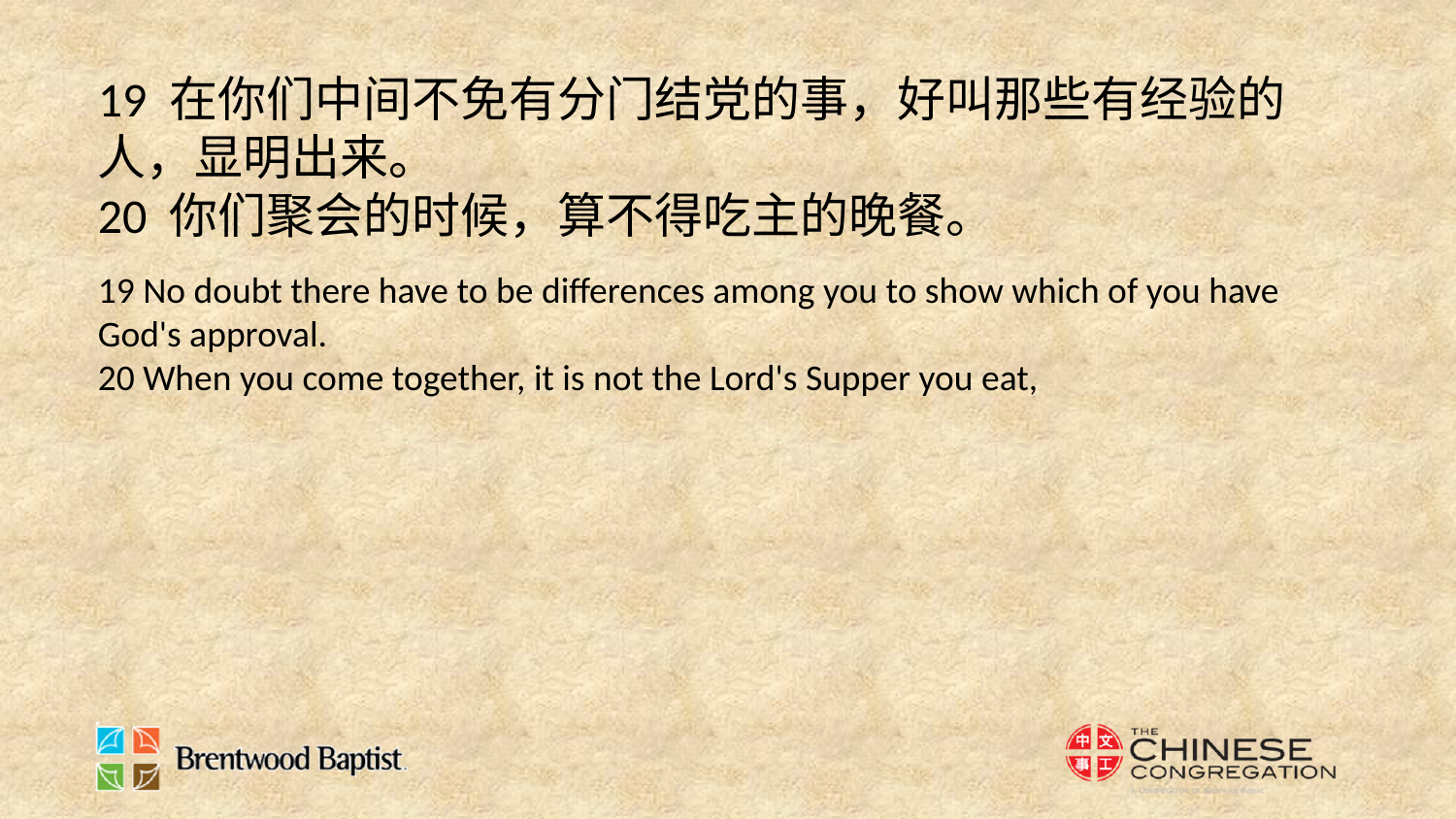

19 在你们中间不免有分门结党的事，好叫那些有经验的人，显明出来。
20 你们聚会的时候，算不得吃主的晚餐。

19 No doubt there have to be differences among you to show which of you have God's approval.
20 When you come together, it is not the Lord's Supper you eat,